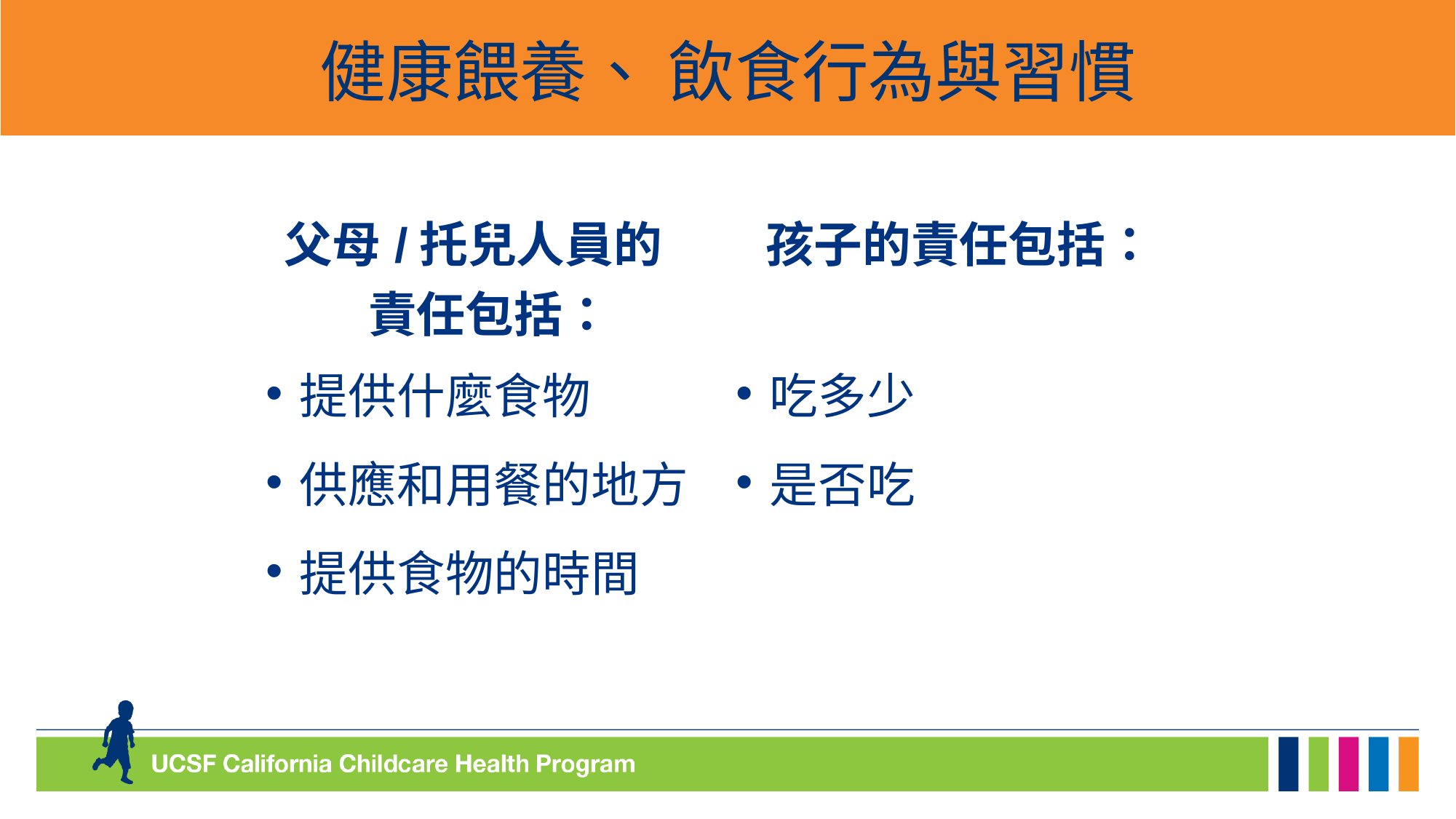

# 健康餵養、 飲食行為與習慣
| 父母/托兒人員的 責任包括： | 孩子的責任包括： |
| --- | --- |
| 提供什麼食物 供應和用餐的地方 提供食物的時間 | 吃多少 是否吃 |